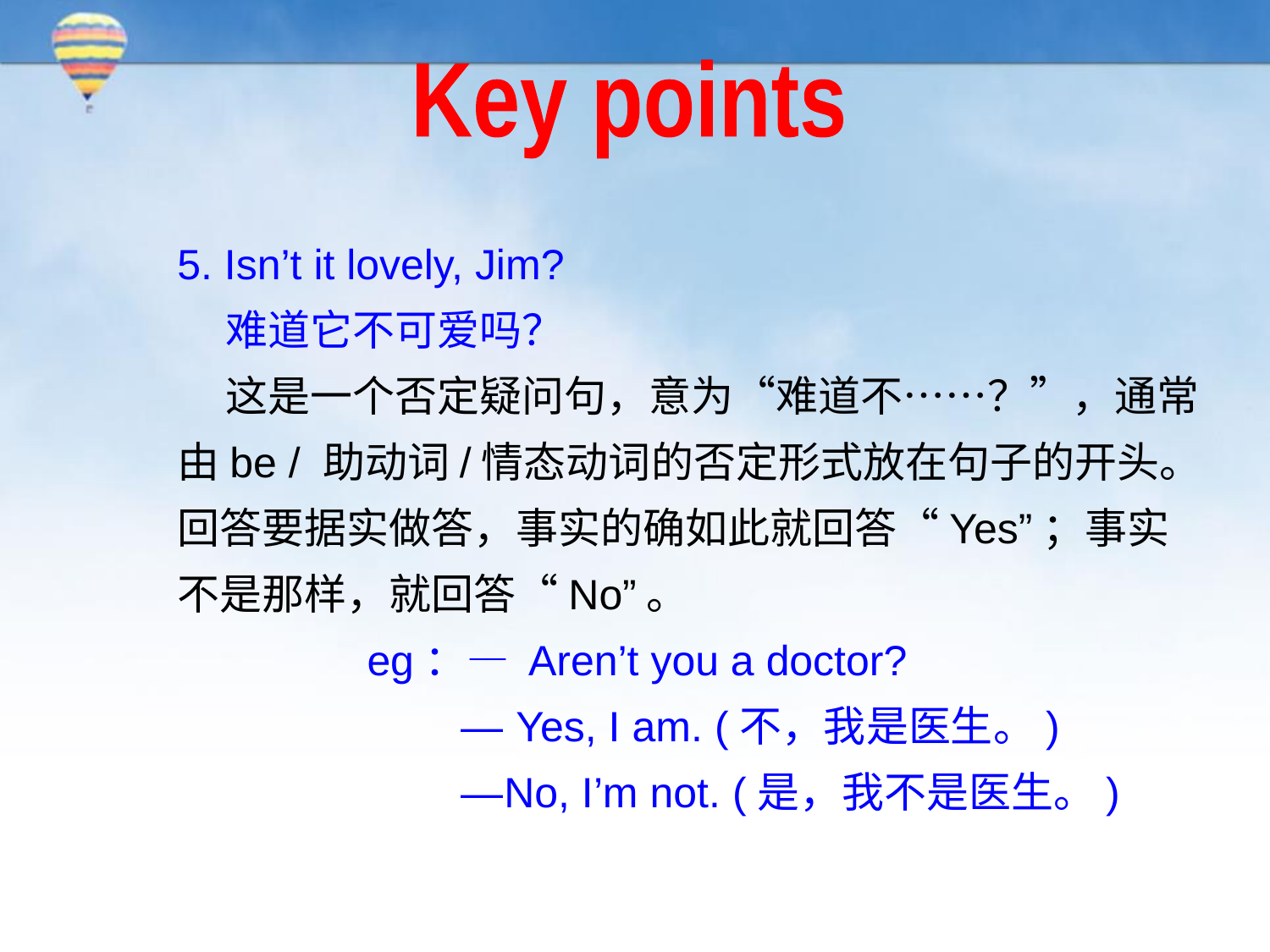

Key points
5. Isn’t it lovely, Jim?
    难道它不可爱吗？
    这是一个否定疑问句，意为“难道不……？”，通常由be / 助动词/情态动词的否定形式放在句子的开头。回答要据实做答，事实的确如此就回答“Yes”；事实不是那样，就回答“No”。
                eg：— Aren’t you a doctor?
                        — Yes, I am. (不，我是医生。)
                        —No, I’m not. (是，我不是医生。)